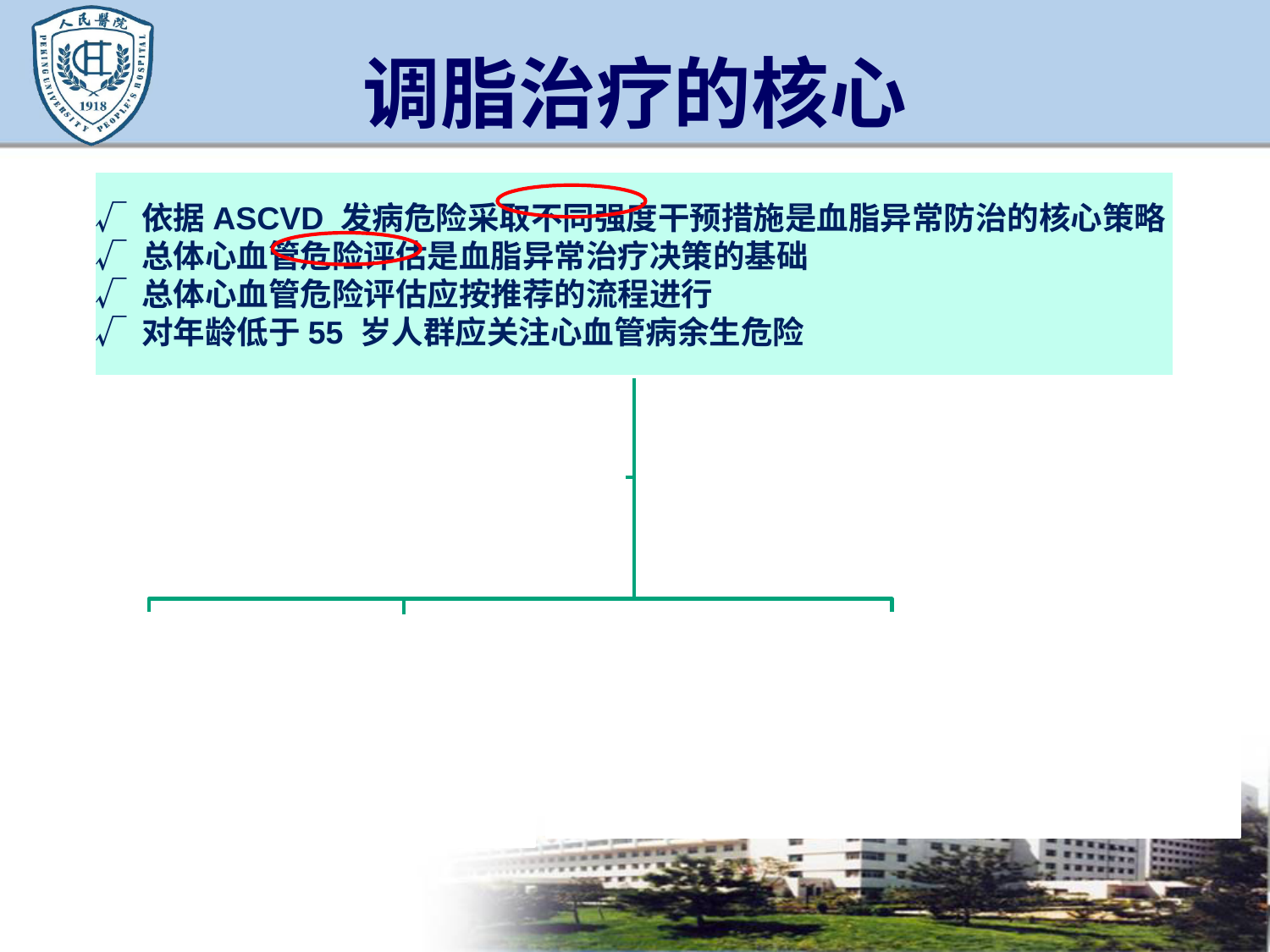

# 调脂治疗的核心
√ 依据ASCVD 发病危险采取不同强度干预措施是血脂异常防治的核心策略
√ 总体心血管危险评估是血脂异常治疗决策的基础
√ 总体心血管危险评估应按推荐的流程进行
√ 对年龄低于55 岁人群应关注心血管病余生危险
ASCVD
极高危或高危
        进行未来10 年间ASCVD 总体发病危险的评估，考虑是否需要他汀调脂治疗。
    本次指南修订建议对ASCVD10 年发病危险为中危的低于55岁的人群进行ASCVD 余生危险的评估，以便识别出中青年ASCVD 余生危险为高危的个体。
  ?应该不应该启动他汀调脂治疗？
  ?强效还是中效他汀？
  ?调脂治疗的目标值？
  ?他汀联用非他汀？